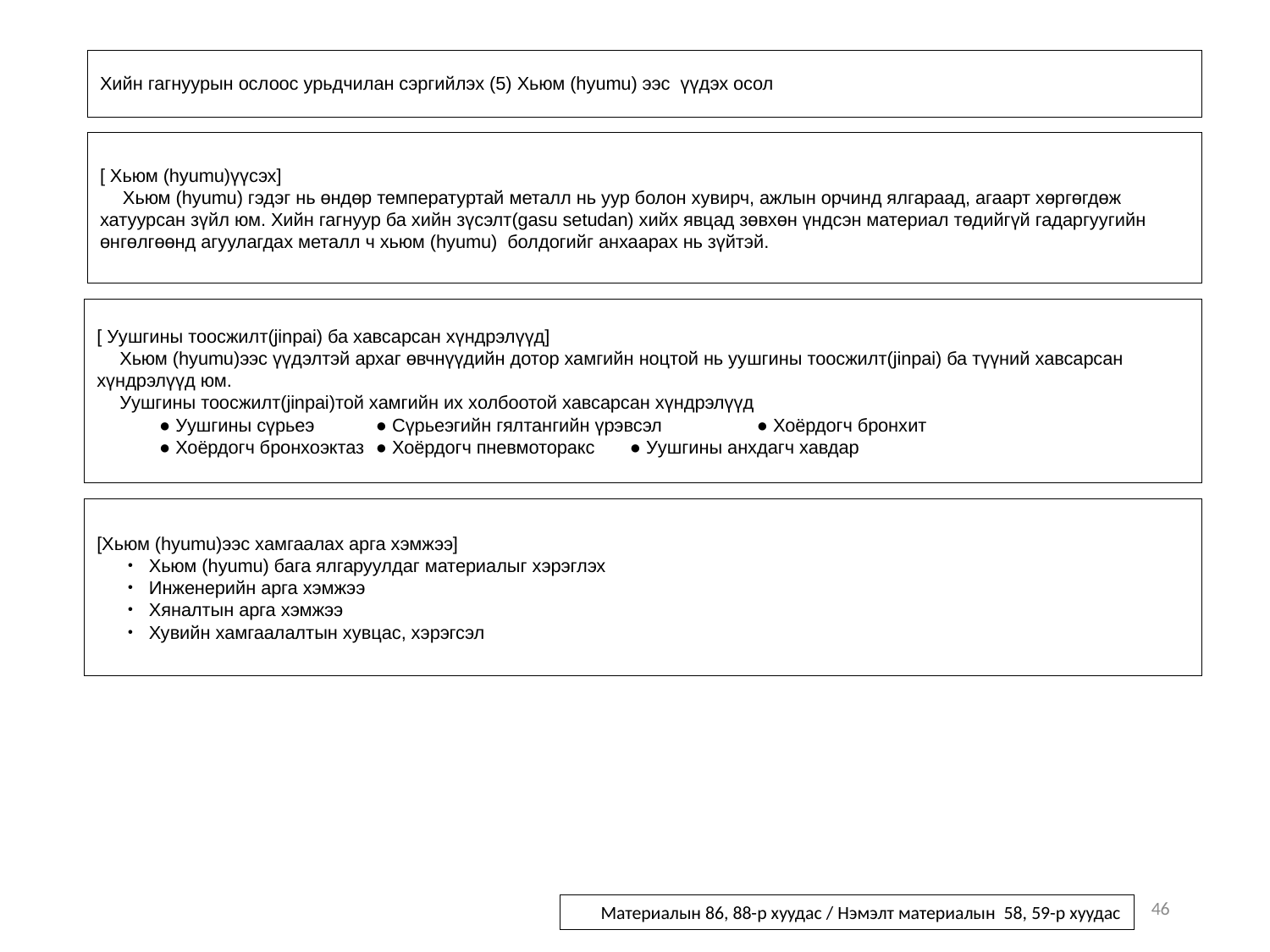

# Хийн гагнуурын ослоос урьдчилан сэргийлэх (5) Хьюм (hyumu) ээс  үүдэх осол
[ Хьюм (hyumu)үүсэх]
　Хьюм (hyumu) гэдэг нь өндөр температуртай металл нь уур болон хувирч, ажлын орчинд ялгараад, агаарт хөргөгдөж хатуурсан зүйл юм. Хийн гагнуур ба хийн зүсэлт(gasu setudan) хийх явцад зөвхөн үндсэн материал төдийгүй гадаргуугийн өнгөлгөөнд агуулагдах металл ч хьюм (hyumu)  болдогийг анхаарах нь зүйтэй.
[ Уушгины тоосжилт(jinpai) ба хавсарсан хүндрэлүүд]
　Хьюм (hyumu)ээс үүдэлтэй архаг өвчнүүдийн дотор хамгийн ноцтой нь уушгины тоосжилт(jinpai) ба түүний хавсарсан хүндрэлүүд юм.
　Уушгины тоосжилт(jinpai)той хамгийн их холбоотой хавсарсан хүндрэлүүд
● Уушгины сүрьеэ	● Сүрьеэгийн гялтангийн үрэвсэл	● Хоёрдогч бронхит
● Хоёрдогч бронхоэктаз	● Хоёрдогч пневмоторакс	● Уушгины анхдагч хавдар
[Хьюм (hyumu)ээс хамгаалах арга хэмжээ]
・ Хьюм (hyumu) бага ялгаруулдаг материалыг хэрэглэх
・ Инженерийн арга хэмжээ
・ Хяналтын арга хэмжээ
・ Хувийн хамгаалалтын хувцас, хэрэгсэл
46
Материалын 86, 88-р хуудас / Нэмэлт материалын  58, 59-р хуудас